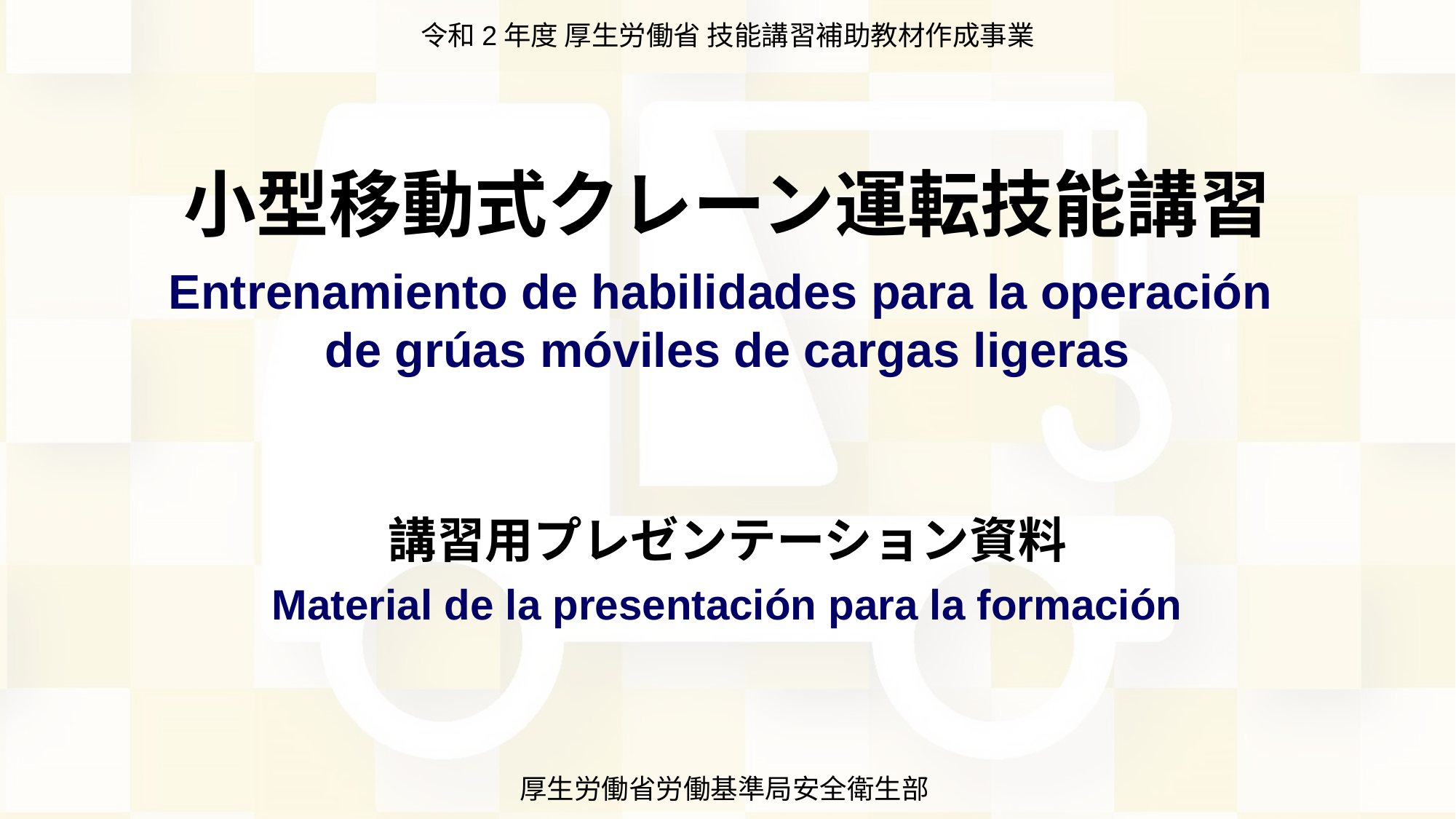

令和2年度 厚生労働省 技能講習補助教材作成事業
小型移動式クレーン運転技能講習
Entrenamiento de habilidades para la operación
de grúas móviles de cargas ligeras

講習用プレゼンテーション資料
Material de la presentación para la formación
厚生労働省労働基準局安全衛生部